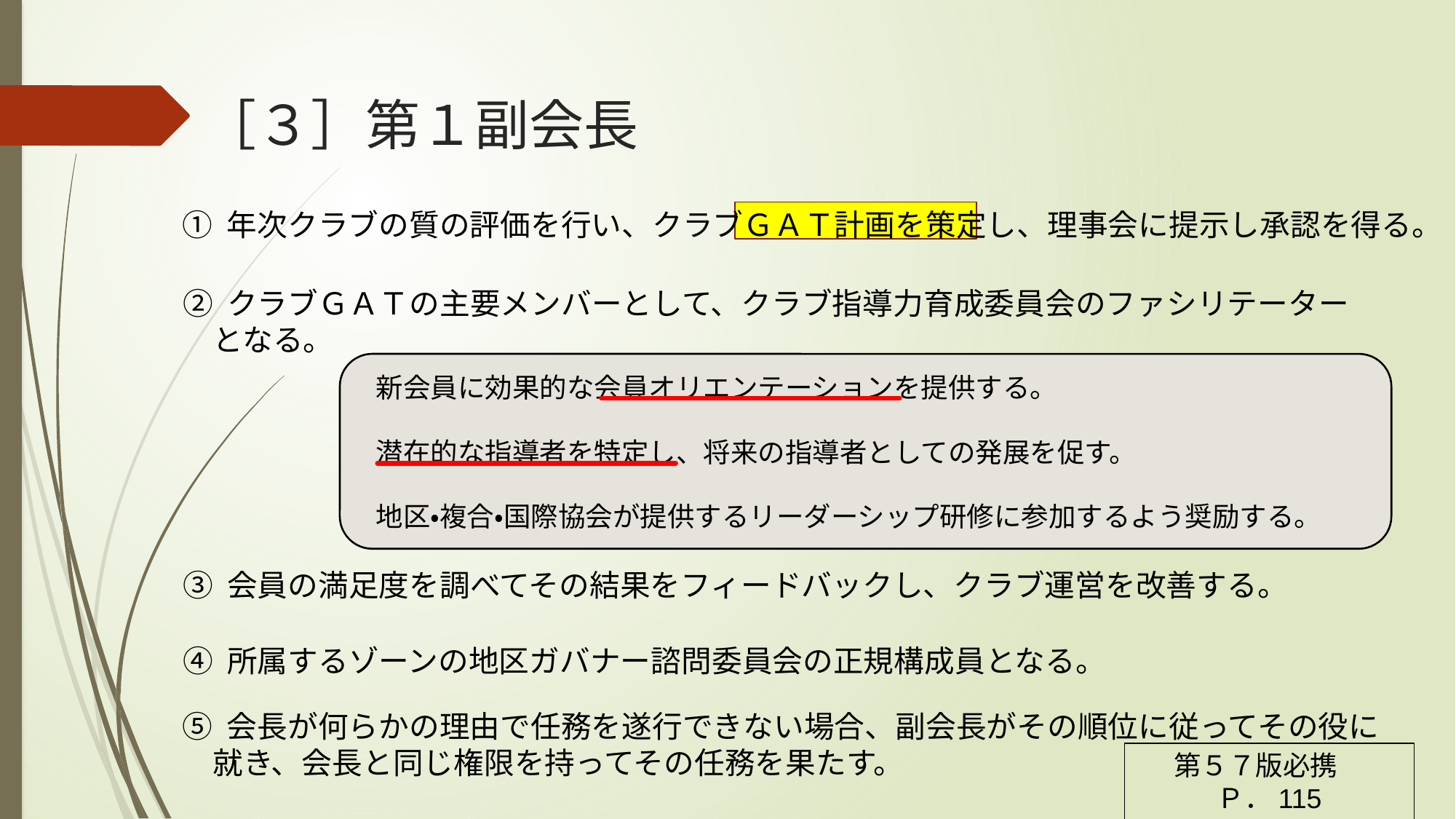

# ［３］第１副会長
① 年次クラブの質の評価を行い、クラブＧＡＴ計画を策定し、理事会に提示し承認を得る。

② クラブＧＡＴの主要メンバーとして、クラブ指導力育成委員会のファシリテーター
　となる。

新会員に効果的な会員オリエンテーションを提供する。
潜在的な指導者を特定し、将来の指導者としての発展を促す。
地区・複合・国際協会が提供するリーダーシップ研修に参加するよう奨励する。
➂ 会員の満足度を調べてその結果をフィードバックし、クラブ運営を改善する。
➃ 所属するゾーンの地区ガバナー諮問委員会の正規構成員となる。
⑤ 会長が何らかの理由で任務を遂行できない場合、副会長がその順位に従ってその役に
　就き、会長と同じ権限を持ってその任務を果たす。
第５７版必携　Ｐ．115